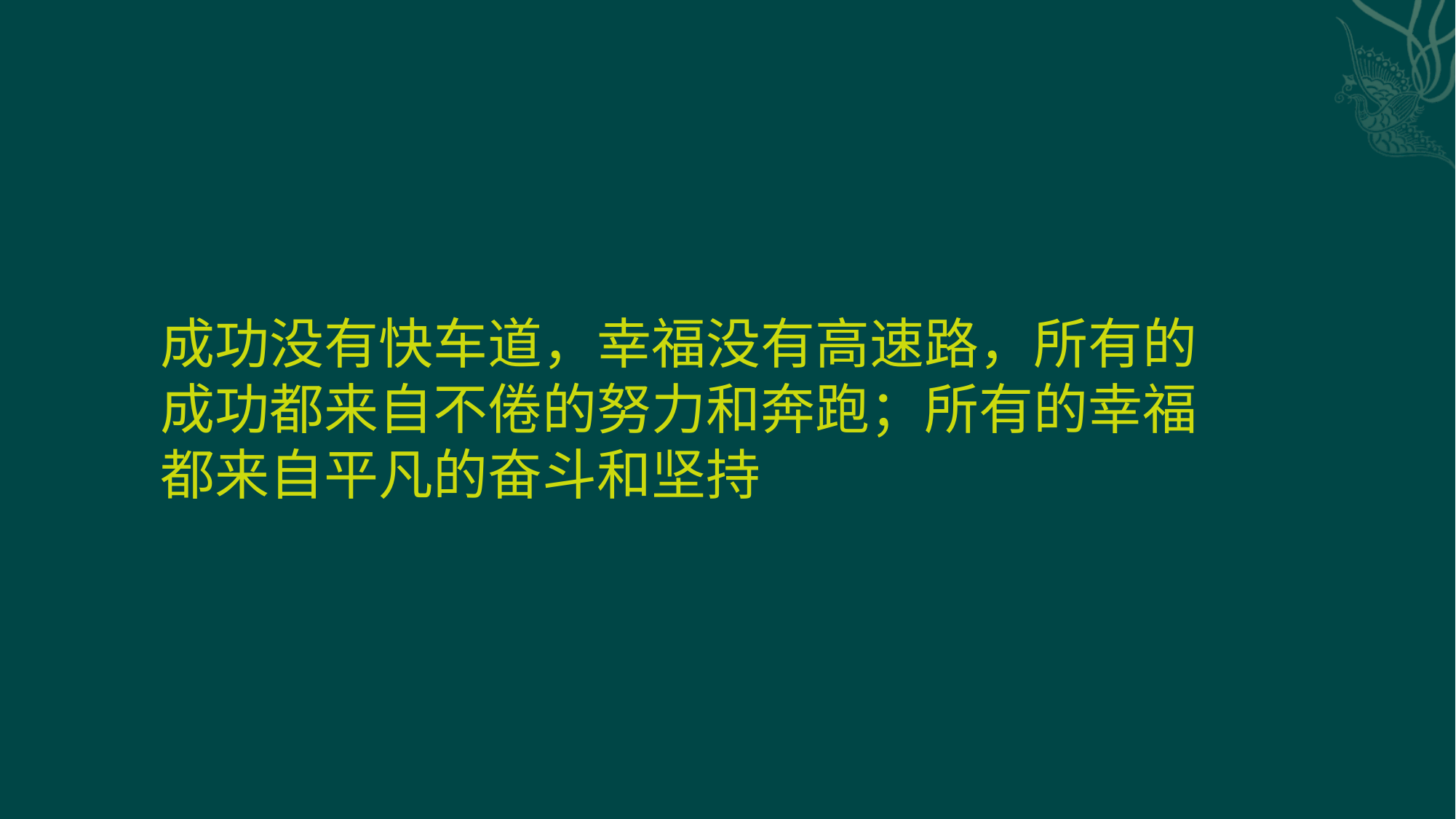

成功没有快车道，幸福没有高速路，所有的成功都来自不倦的努力和奔跑；所有的幸福都来自平凡的奋斗和坚持